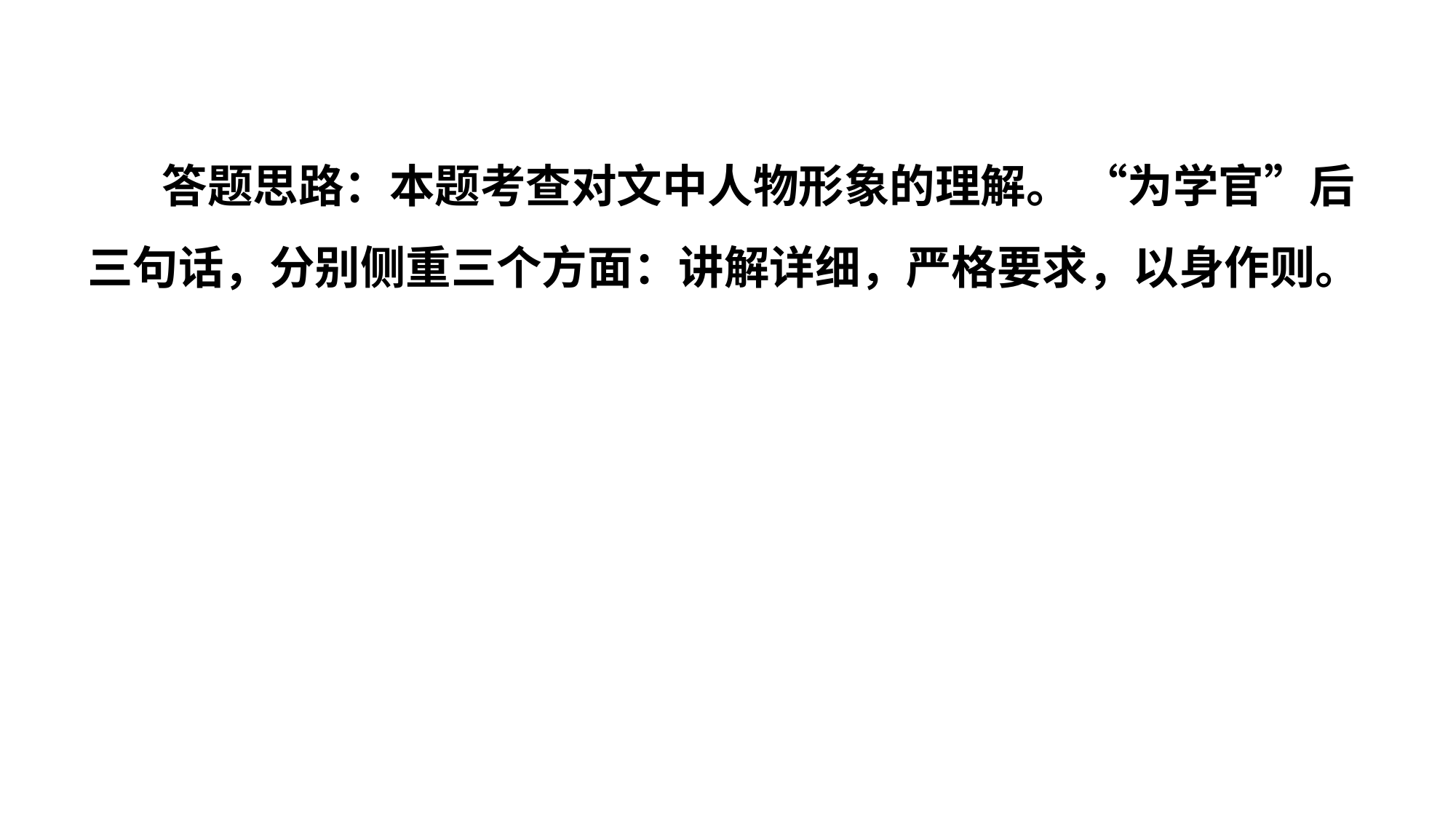

答题思路：本题考查对文中人物形象的理解。 “为学官”后三句话，分别侧重三个方面：讲解详细，严格要求，以身作则。